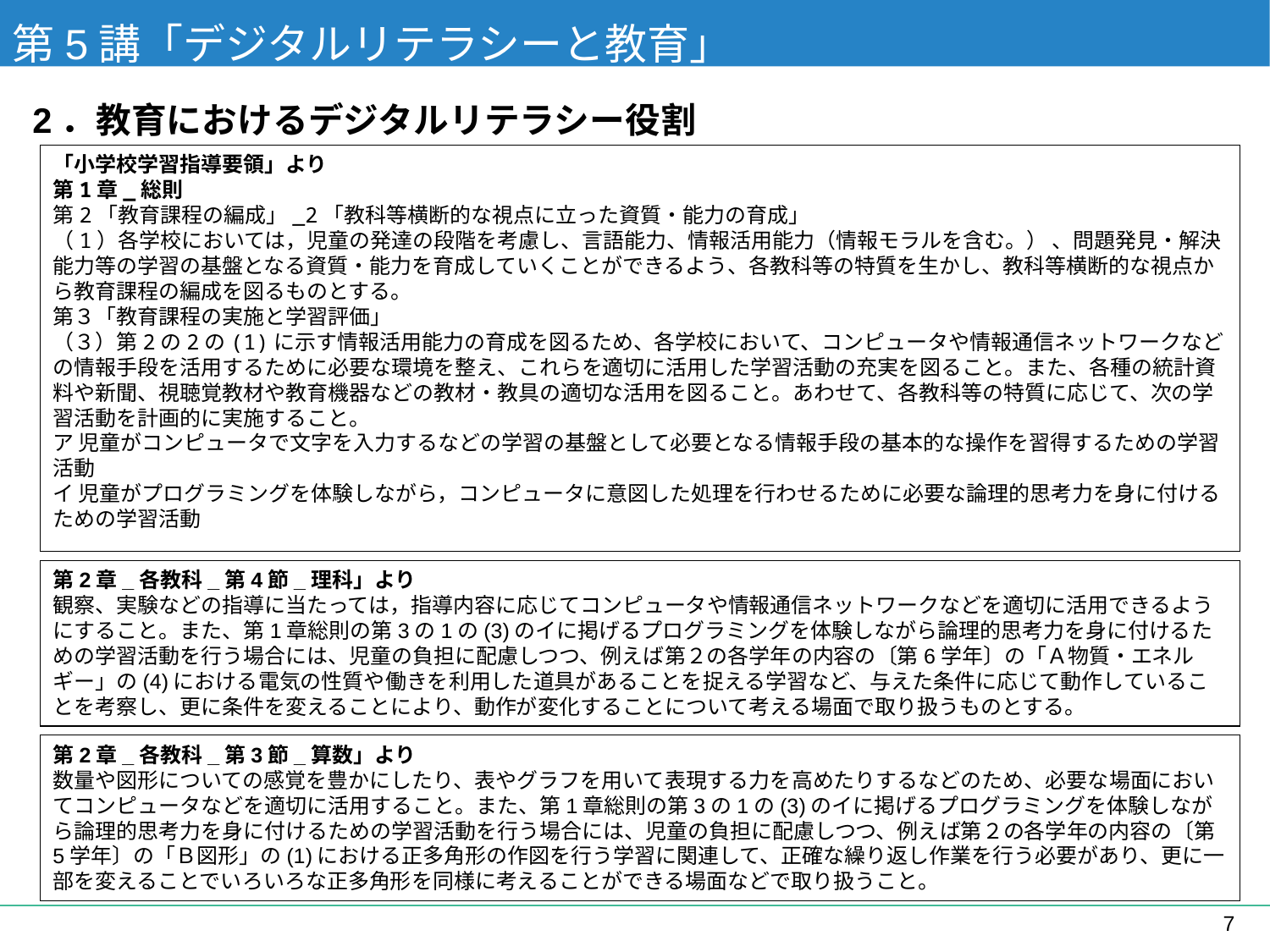

第5講「デジタルリテラシーと教育」
2．教育におけるデジタルリテラシー役割
「小学校学習指導要領」より
第1章_総則
第2「教育課程の編成」_2「教科等横断的な視点に立った資質・能力の育成」
（1）各学校においては，児童の発達の段階を考慮し、言語能力、情報活用能力（情報モラルを含む。） 、問題発見・解決能力等の学習の基盤となる資質・能力を育成していくことができるよう、各教科等の特質を生かし、教科等横断的な視点から教育課程の編成を図るものとする。
第３「教育課程の実施と学習評価」
（３）第2の2の(1)に示す情報活用能力の育成を図るため、各学校において、コンピュータや情報通信ネットワークなどの情報手段を活用するために必要な環境を整え、これらを適切に活用した学習活動の充実を図ること。また、各種の統計資料や新聞、視聴覚教材や教育機器などの教材・教具の適切な活用を図ること。あわせて、各教科等の特質に応じて、次の学習活動を計画的に実施すること。
ア 児童がコンピュータで文字を入力するなどの学習の基盤として必要となる情報手段の基本的な操作を習得するための学習活動
イ 児童がプログラミングを体験しながら，コンピュータに意図した処理を行わせるために必要な論理的思考力を身に付けるための学習活動

第2章_各教科_第4節_理科」より
観察、実験などの指導に当たっては，指導内容に応じてコンピュータや情報通信ネットワークなどを適切に活用できるようにすること。また、第1章総則の第3の1の(3)のイに掲げるプログラミングを体験しながら論理的思考力を身に付けるための学習活動を行う場合には、児童の負担に配慮しつつ、例えば第２の各学年の内容の〔第6学年〕の「Ａ物質・エネルギー」の(4)における電気の性質や働きを利用した道具があることを捉える学習など、与えた条件に応じて動作していることを考察し、更に条件を変えることにより、動作が変化することについて考える場面で取り扱うものとする。
第2章_各教科_第3節_算数」より
数量や図形についての感覚を豊かにしたり、表やグラフを用いて表現する力を高めたりするなどのため、必要な場面においてコンピュータなどを適切に活用すること。また、第1章総則の第3の1の(3)のイに掲げるプログラミングを体験しながら論理的思考力を身に付けるための学習活動を行う場合には、児童の負担に配慮しつつ、例えば第２の各学年の内容の〔第5学年〕の「Ｂ図形」の(1)における正多角形の作図を行う学習に関連して、正確な繰り返し作業を行う必要があり、更に一部を変えることでいろいろな正多角形を同様に考えることができる場面などで取り扱うこと。

7